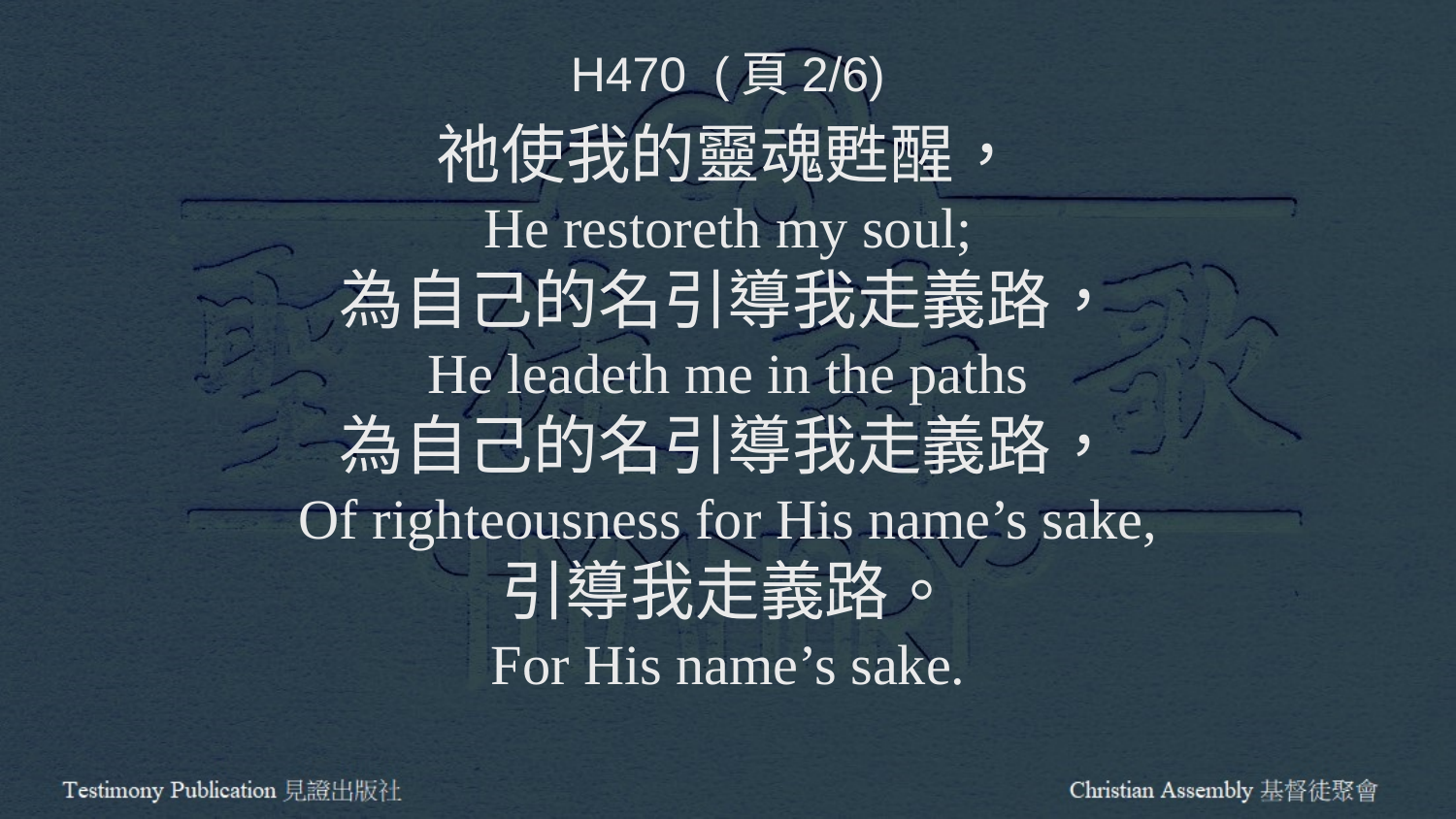

H470  (頁2/6)
祂使我的靈魂甦醒，
He restoreth my soul;
為自己的名引導我走義路，
He leadeth me in the paths
為自己的名引導我走義路，
Of righteousness for His name’s sake,
引導我走義路。
For His name’s sake.